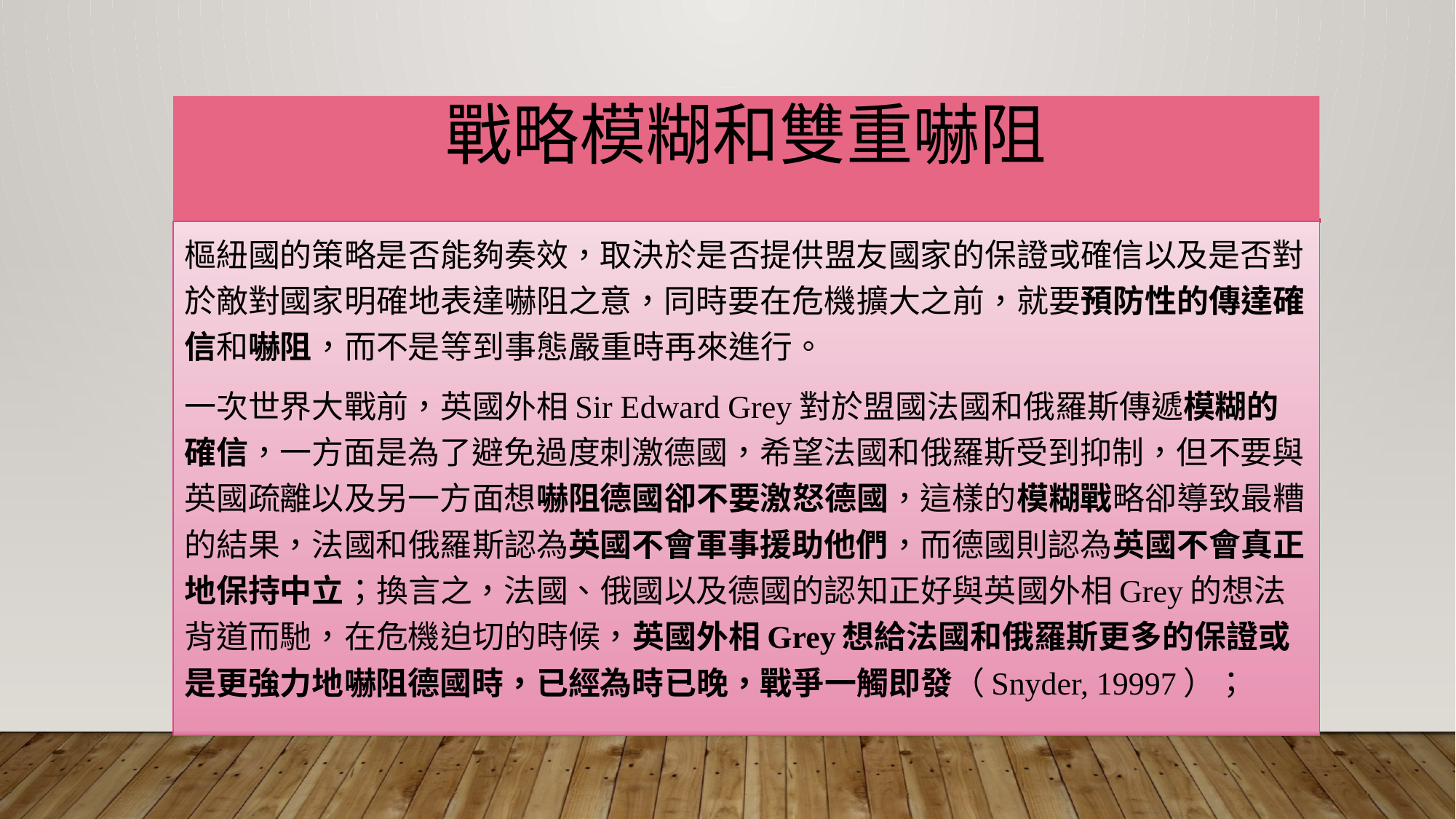

# 戰略模糊和雙重嚇阻
樞紐國的策略是否能夠奏效，取決於是否提供盟友國家的保證或確信以及是否對於敵對國家明確地表達嚇阻之意，同時要在危機擴大之前，就要預防性的傳達確信和嚇阻，而不是等到事態嚴重時再來進行。
一次世界大戰前，英國外相Sir Edward Grey對於盟國法國和俄羅斯傳遞模糊的確信，一方面是為了避免過度刺激德國，希望法國和俄羅斯受到抑制，但不要與英國疏離以及另一方面想嚇阻德國卻不要激怒德國，這樣的模糊戰略卻導致最糟的結果，法國和俄羅斯認為英國不會軍事援助他們，而德國則認為英國不會真正地保持中立；換言之，法國、俄國以及德國的認知正好與英國外相Grey的想法背道而馳，在危機迫切的時候，英國外相Grey想給法國和俄羅斯更多的保證或是更強力地嚇阻德國時，已經為時已晚，戰爭一觸即發（Snyder, 19997）；